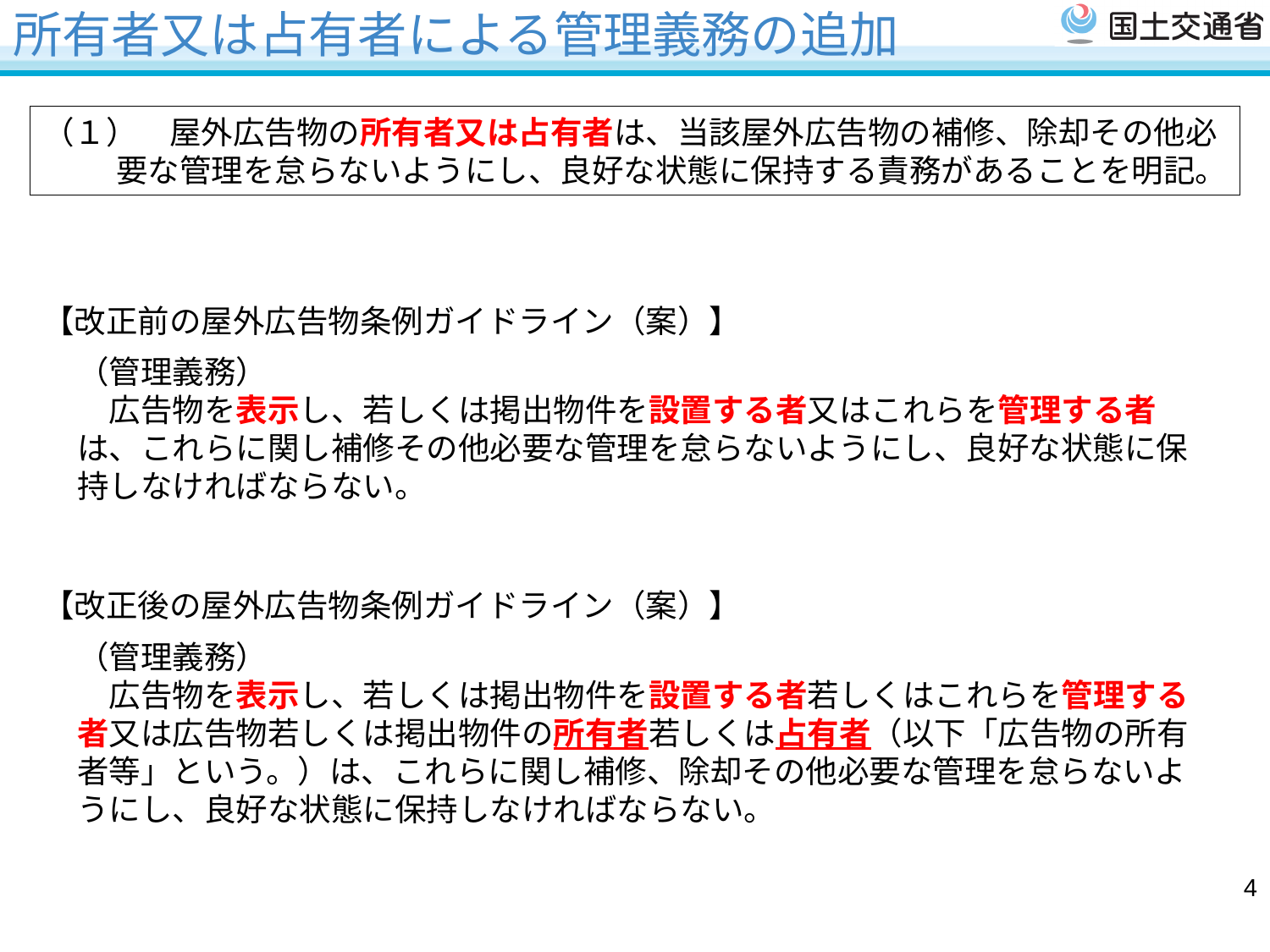

# 所有者又は占有者による管理義務の追加
（１）　屋外広告物の所有者又は占有者は、当該屋外広告物の補修、除却その他必要な管理を怠らないようにし、良好な状態に保持する責務があることを明記。
【改正前の屋外広告物条例ガイドライン（案）】
（管理義務）
　広告物を表示し、若しくは掲出物件を設置する者又はこれらを管理する者は、これらに関し補修その他必要な管理を怠らないようにし、良好な状態に保持しなければならない。
（参考　「屋外広告の知識　第３次改訂版」より）
　広告物又は掲出物件を自ら表示又は設置した本人はもちろんのこと、広告物を表示することを決定し屋外広告業者等に委託することにより広告物を表示しようとするいわゆる広告主、他人の依頼を受けて、又は他人のために広告物又は掲出物件を表示又は設置した屋外広告業者や、広告物又は掲出物件の管理者も措置命令の相手方となりえる。
【改正後の屋外広告物条例ガイドライン（案）】
（管理義務）
　広告物を表示し、若しくは掲出物件を設置する者若しくはこれらを管理する者又は広告物若しくは掲出物件の所有者若しくは占有者（以下「広告物の所有者等」という。）は、これらに関し補修、除却その他必要な管理を怠らないようにし、良好な状態に保持しなければならない。
4